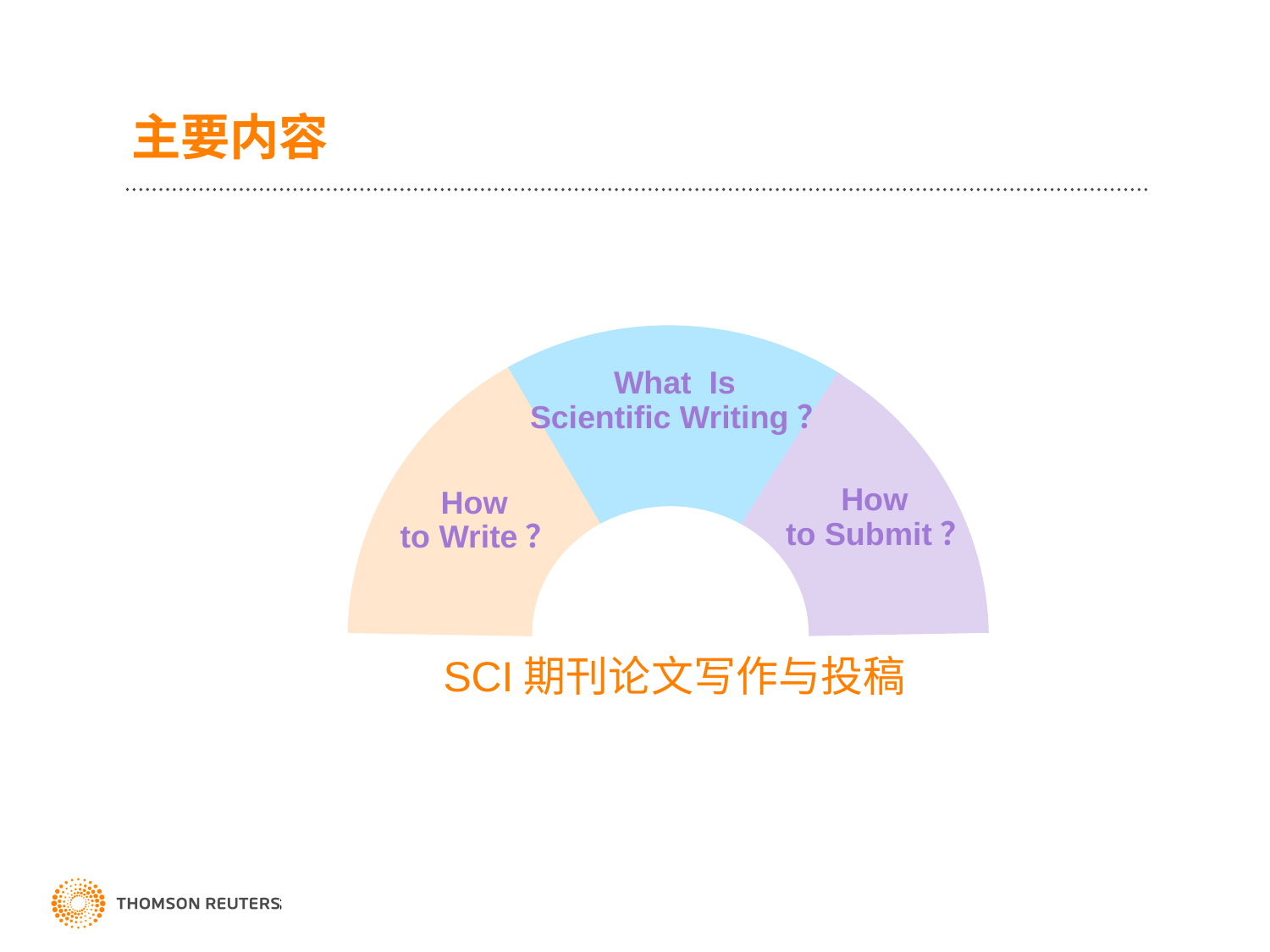

主要内容

What  Is
Scientific Writing？
How
to Submit？
How
to Write？
SCI期刊论文写作与投稿